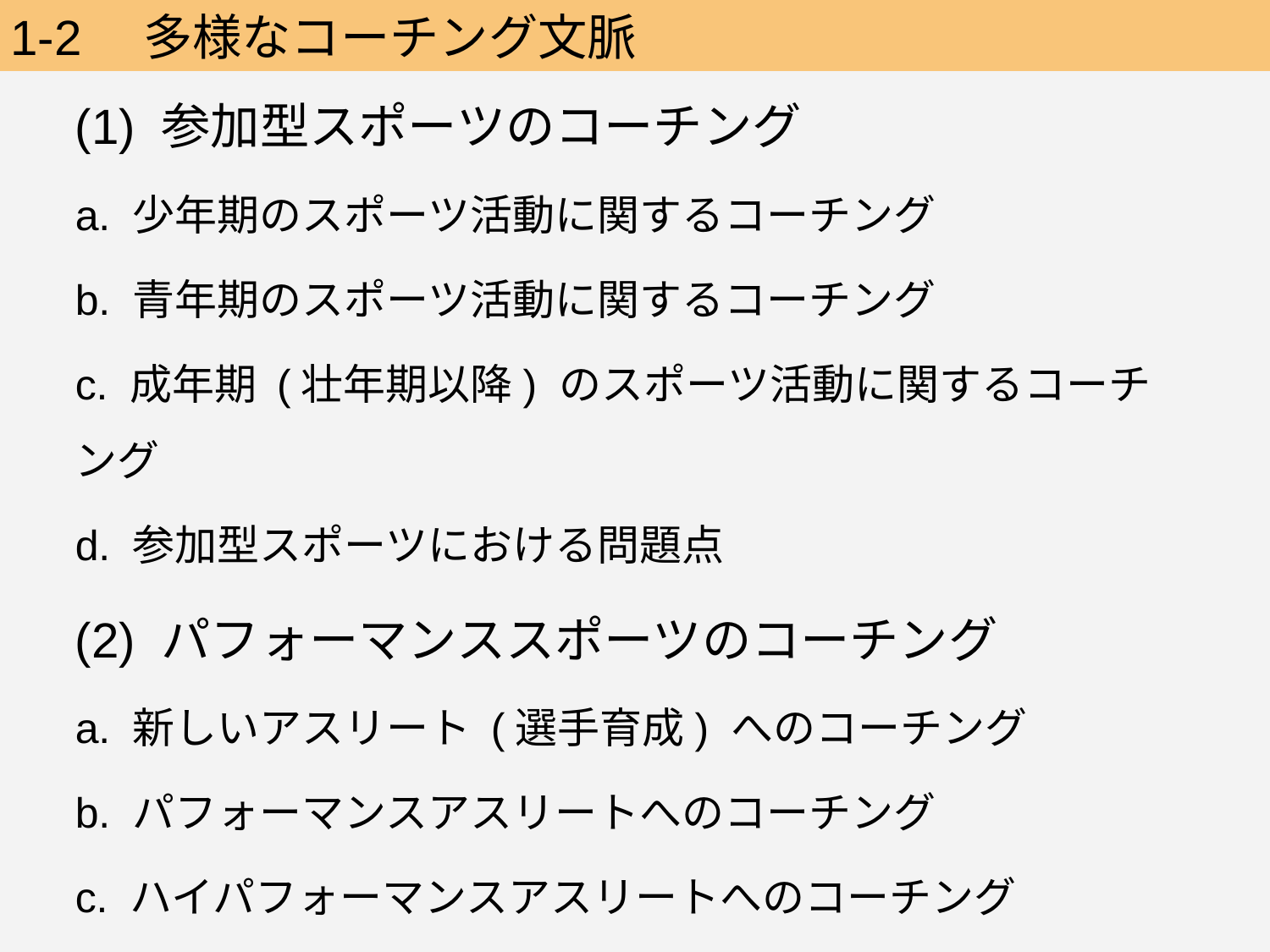

1-2　多様なコーチング文脈
(1) 参加型スポーツのコーチング
a. 少年期のスポーツ活動に関するコーチング
b. 青年期のスポーツ活動に関するコーチング
c. 成年期 (壮年期以降) のスポーツ活動に関するコーチング
d. 参加型スポーツにおける問題点
(2) パフォーマンススポーツのコーチング
a. 新しいアスリート (選手育成) へのコーチング
b. パフォーマンスアスリートへのコーチング
c. ハイパフォーマンスアスリートへのコーチング
(3) おわりに